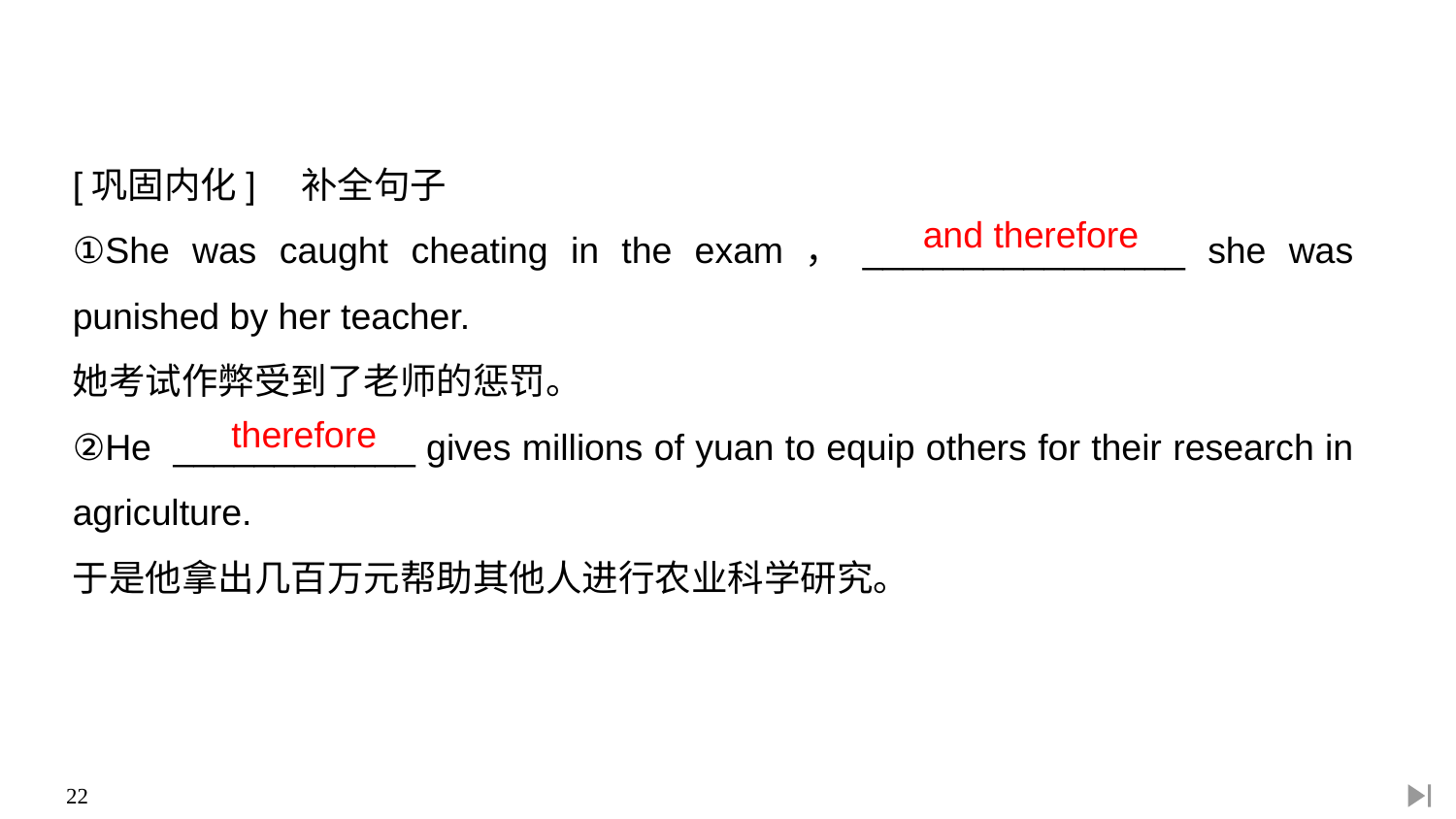

[巩固内化]　补全句子
①She was caught cheating in the exam，________________ she was punished by her teacher.
她考试作弊受到了老师的惩罚。
②He  ____________ gives millions of yuan to equip others for their research in agriculture.
于是他拿出几百万元帮助其他人进行农业科学研究。
and therefore
therefore